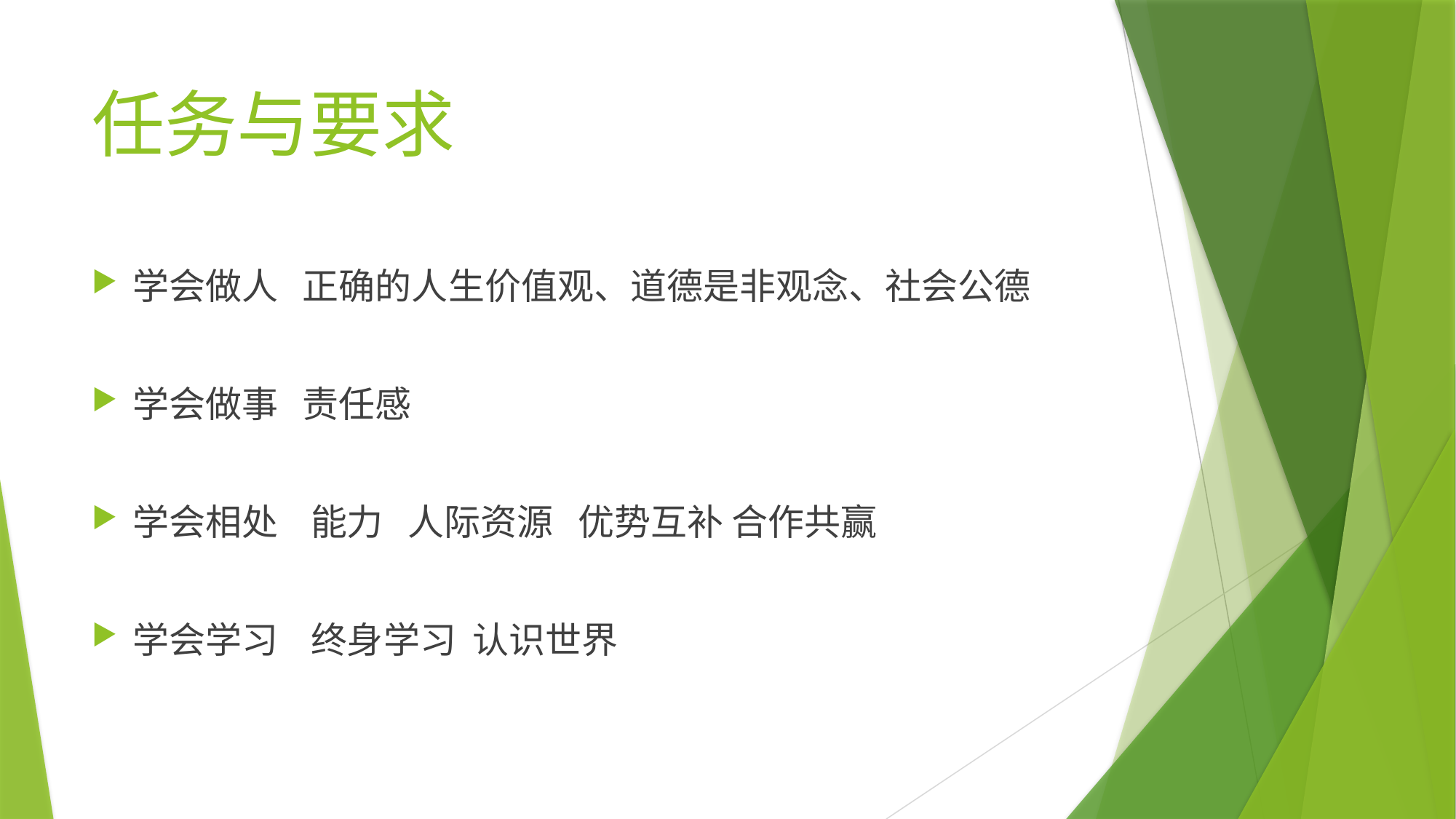

# 任务与要求
学会做人   正确的人生价值观、道德是非观念、社会公德

学会做事   责任感

学会相处    能力   人际资源   优势互补 合作共赢

学会学习    终身学习  认识世界